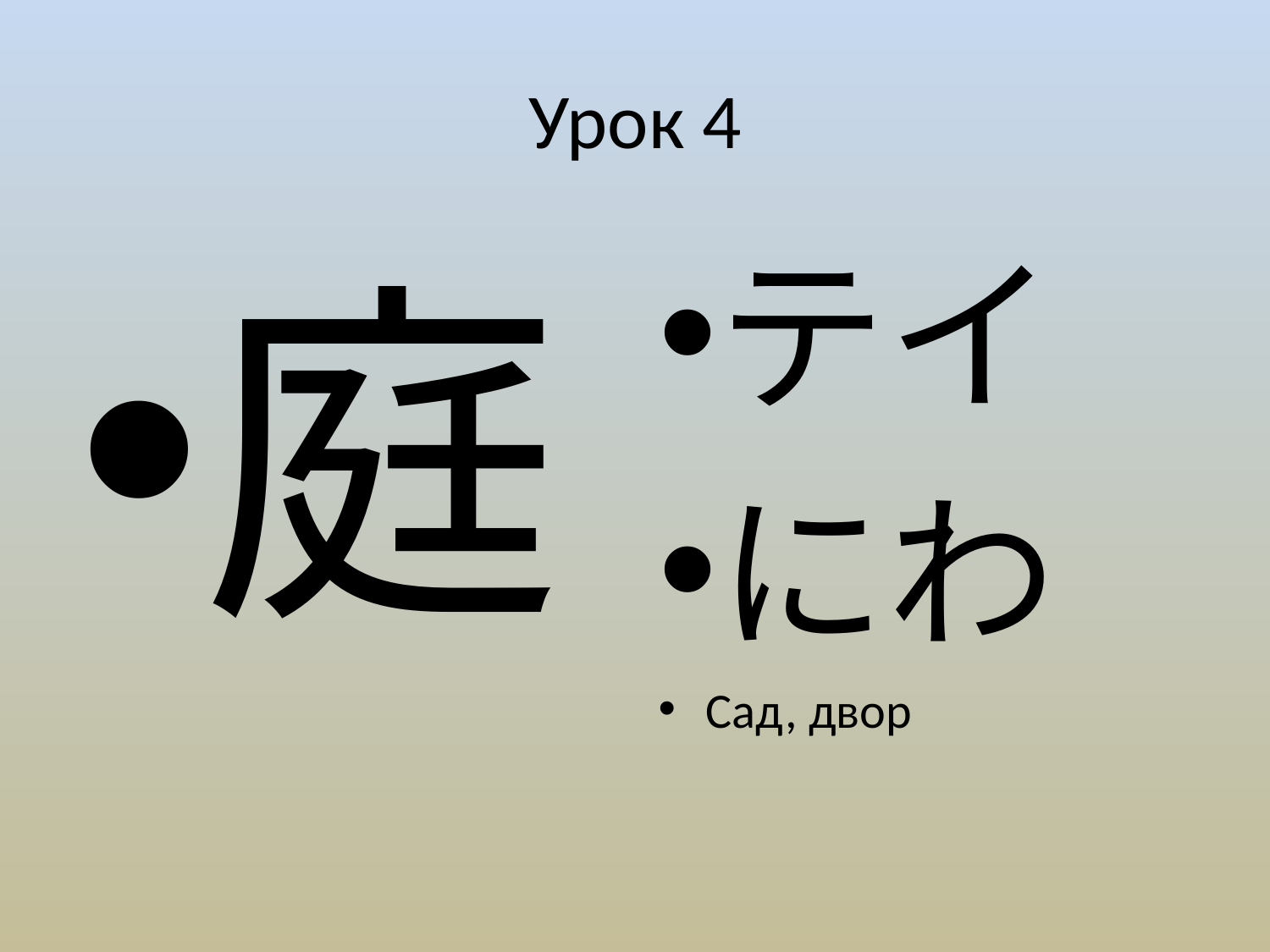

# Урок 4
庭

テイ
にわ
Сад, двор